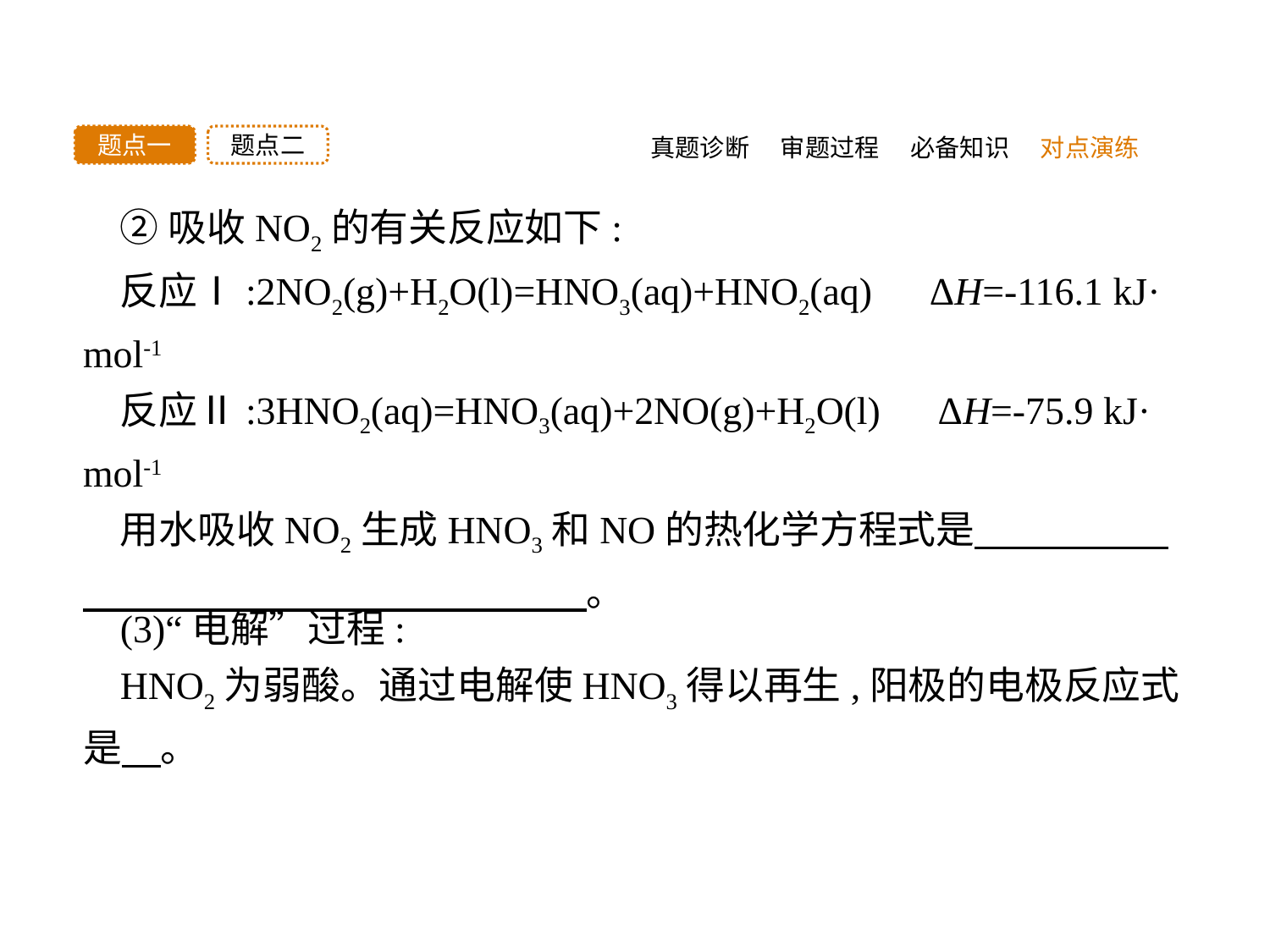

真题诊断
题点二
题点一
审题过程
必备知识
对点演练
②吸收NO2的有关反应如下:
反应Ⅰ:2NO2(g)+H2O(l)=HNO3(aq)+HNO2(aq)　ΔH=-116.1 kJ· mol-1
反应Ⅱ:3HNO2(aq)=HNO3(aq)+2NO(g)+H2O(l)　ΔH=-75.9 kJ· mol-1
用水吸收NO2生成HNO3和NO的热化学方程式是　　　　　　　　　　　　　　　　　　。
(3)“电解”过程:
HNO2为弱酸。通过电解使HNO3得以再生,阳极的电极反应式是　。